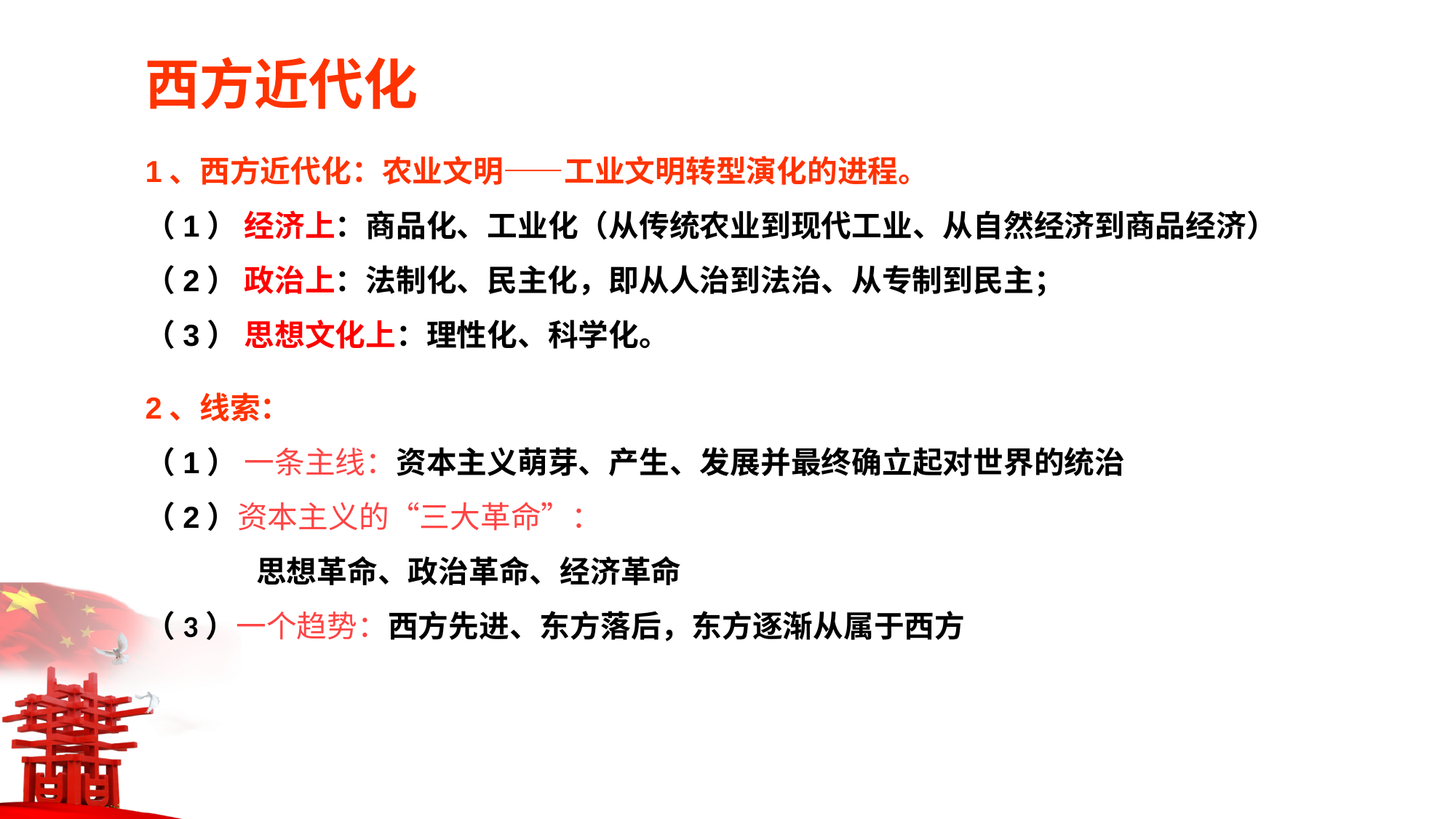

西方近代化
1、西方近代化：农业文明——工业文明转型演化的进程。
（1） 经济上：商品化、工业化（从传统农业到现代工业、从自然经济到商品经济）
（2） 政治上：法制化、民主化，即从人治到法治、从专制到民主；
（3） 思想文化上：理性化、科学化。
2、线索：
（1） 一条主线：资本主义萌芽、产生、发展并最终确立起对世界的统治
（2）资本主义的“三大革命”：
               思想革命、政治革命、经济革命
（3）一个趋势：西方先进、东方落后，东方逐渐从属于西方